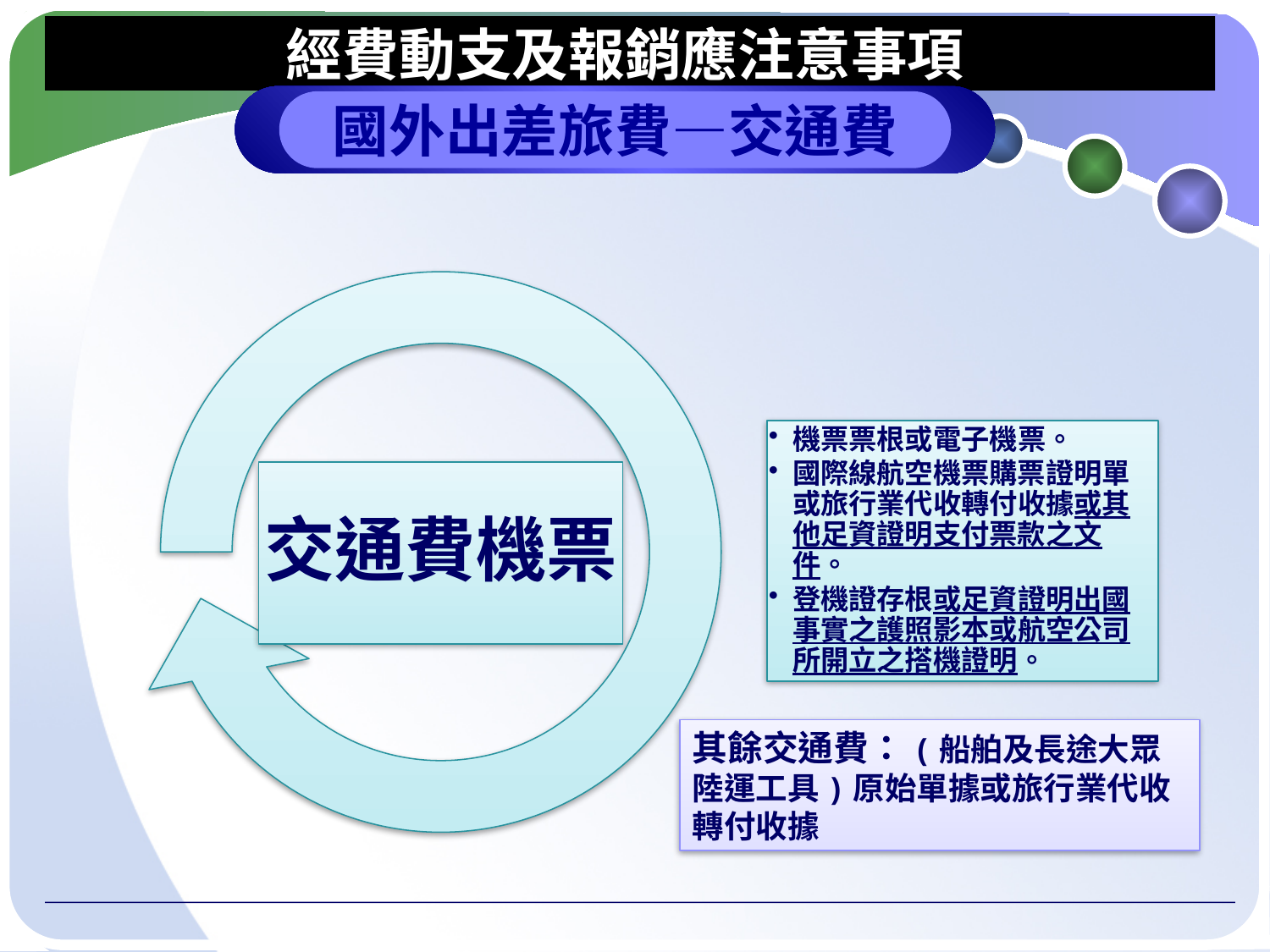

# 經費動支及報銷應注意事項

國外出差旅費—交通費

機票票根或電子機票。
國際線航空機票購票證明單或旅行業代收轉付收據或其他足資證明支付票款之文件。
登機證存根或足資證明出國事實之護照影本或航空公司所開立之搭機證明。
交通費機票
其餘交通費：(船舶及長途大眾陸運工具)原始單據或旅行業代收轉付收據